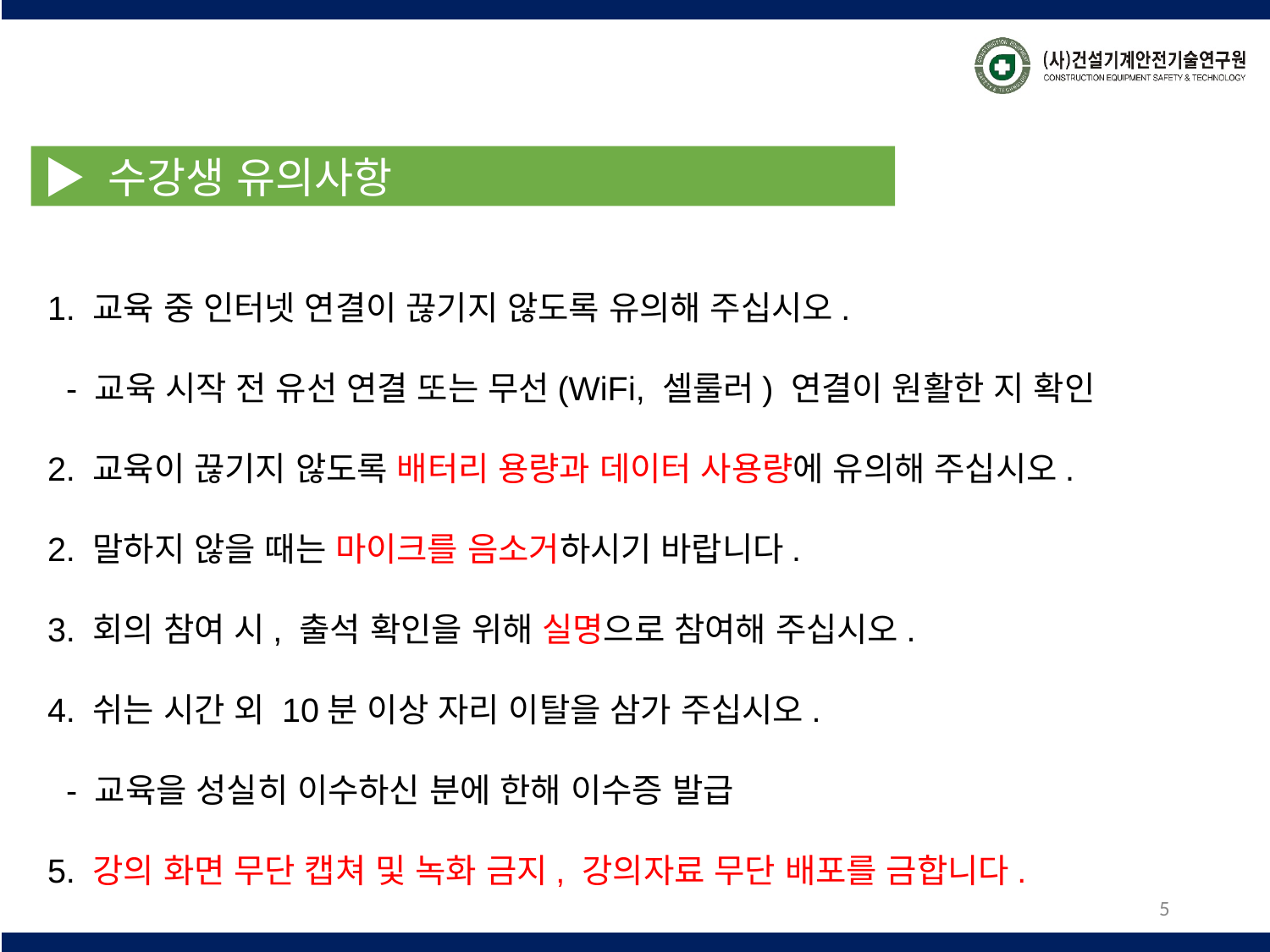

▶ 수강생 유의사항
1. 교육 중 인터넷 연결이 끊기지 않도록 유의해 주십시오.
  - 교육 시작 전 유선 연결 또는 무선(WiFi, 셀룰러) 연결이 원활한 지 확인
2. 교육이 끊기지 않도록 배터리 용량과 데이터 사용량에 유의해 주십시오.
2. 말하지 않을 때는 마이크를 음소거하시기 바랍니다.
3. 회의 참여 시, 출석 확인을 위해 실명으로 참여해 주십시오.
4. 쉬는 시간 외 10분 이상 자리 이탈을 삼가 주십시오.
  - 교육을 성실히 이수하신 분에 한해 이수증 발급
5. 강의 화면 무단 캡쳐 및 녹화 금지, 강의자료 무단 배포를 금합니다.

5